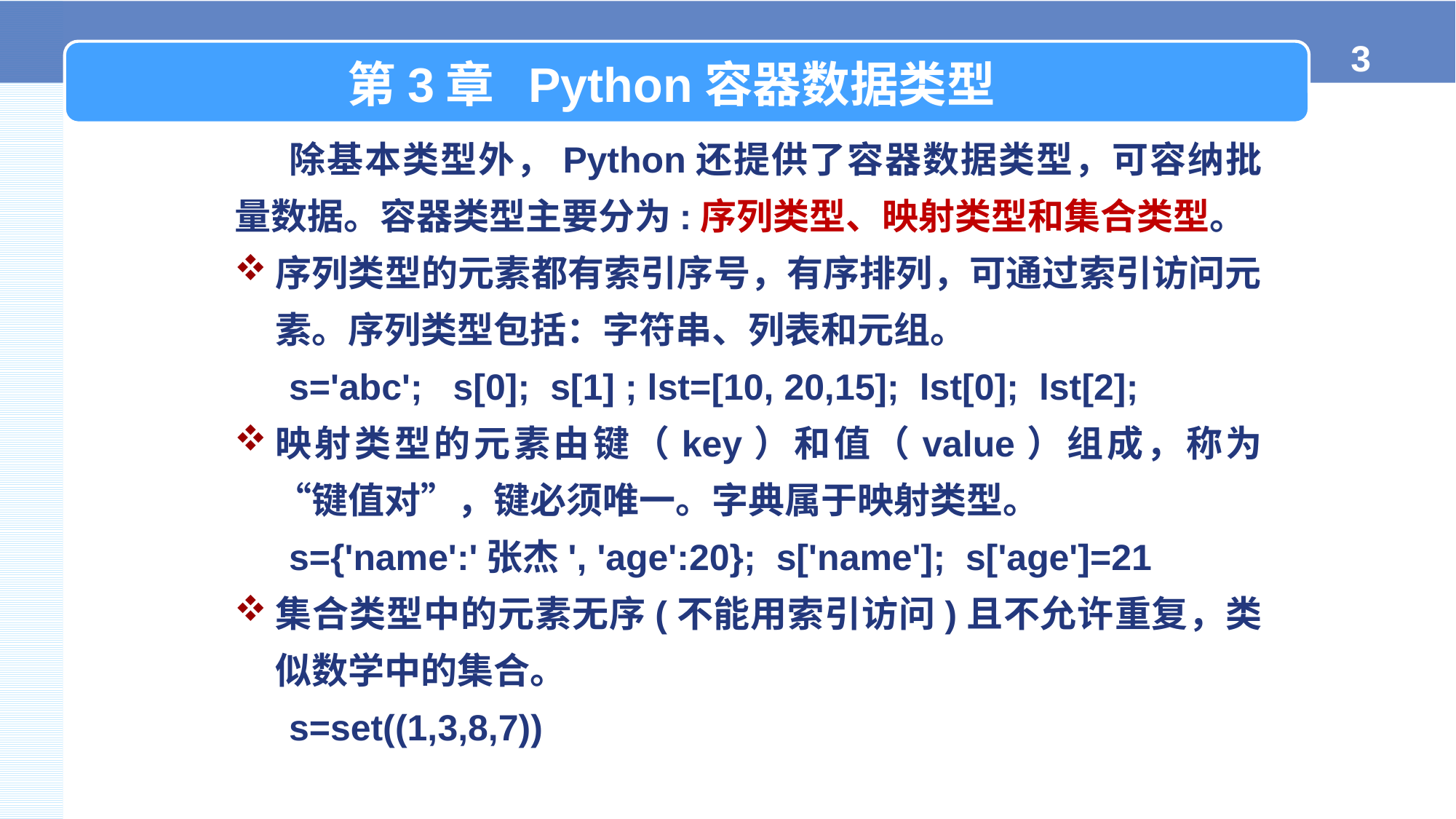

第3章  Python容器数据类型
除基本类型外，Python还提供了容器数据类型，可容纳批量数据。容器类型主要分为:序列类型、映射类型和集合类型。
序列类型的元素都有索引序号，有序排列，可通过索引访问元素。序列类型包括：字符串、列表和元组。
s='abc';   s[0];  s[1] ; lst=[10, 20,15];  lst[0];  lst[2];
映射类型的元素由键（key）和值（value）组成，称为“键值对”，键必须唯一。字典属于映射类型。
s={'name':'张杰', 'age':20};  s['name'];  s['age']=21
集合类型中的元素无序(不能用索引访问)且不允许重复，类似数学中的集合。
s=set((1,3,8,7))